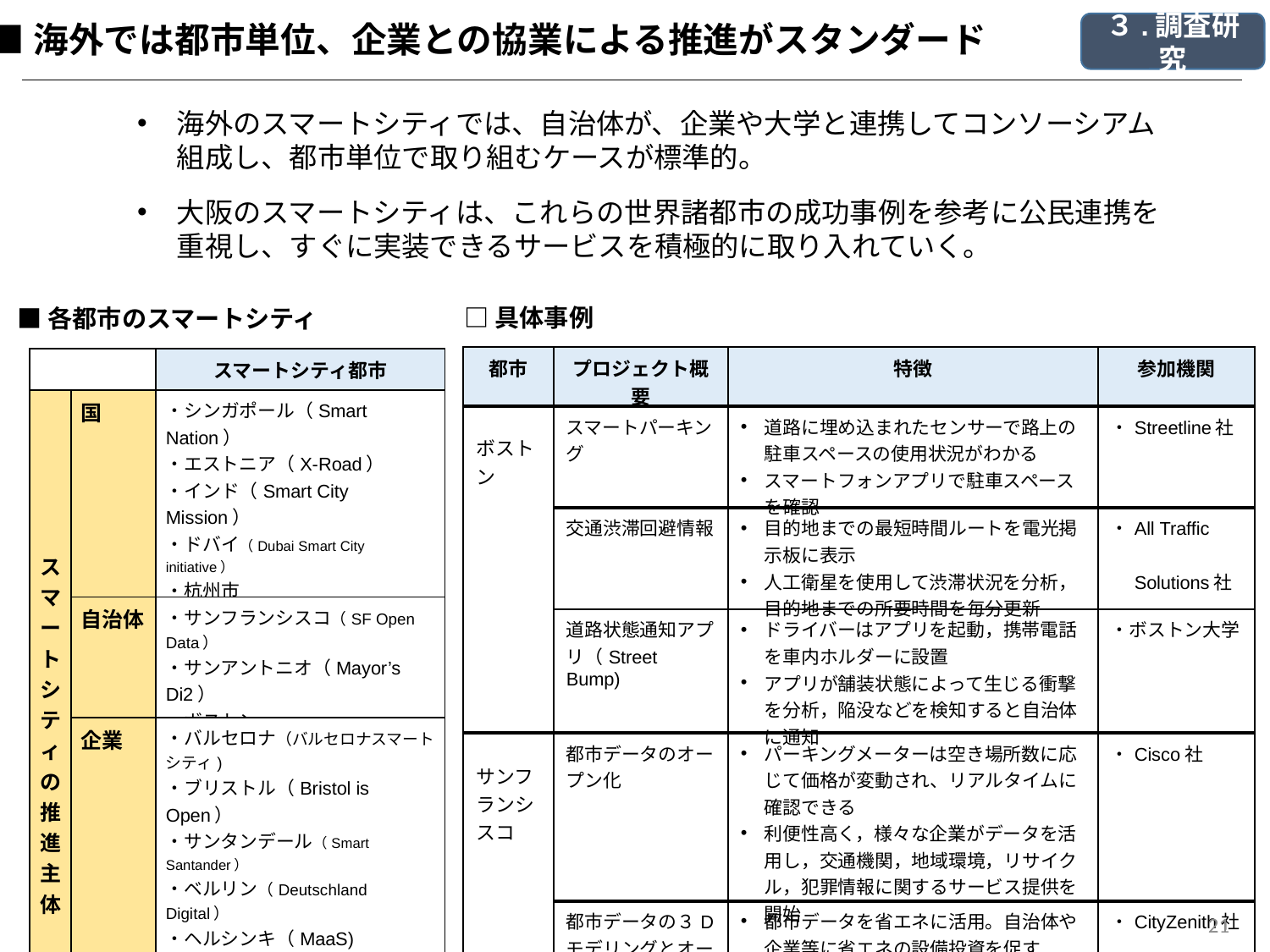

■海外では都市単位、企業との協業による推進がスタンダード
３.調査研究
海外のスマートシティでは、自治体が、企業や大学と連携してコンソーシアム組成し、都市単位で取り組むケースが標準的。

大阪のスマートシティは、これらの世界諸都市の成功事例を参考に公民連携を重視し、すぐに実装できるサービスを積極的に取り入れていく。
□具体事例
■各都市のスマートシティ
| 都市 | プロジェクト概要 | 特徴 | 参加機関 |
| --- | --- | --- | --- |
| ボストン | スマートパーキング | 道路に埋め込まれたセンサーで路上の駐車スペースの使用状況がわかる スマートフォンアプリで駐車スペースを確認 | ・Streetline社 |
|  | 交通渋滞回避情報 | 目的地までの最短時間ルートを電光掲示板に表示 人工衛星を使用して渋滞状況を分析，目的地までの所要時間を毎分更新 | ・All Traffic 　　 　Solutions社 |
|  | 道路状態通知アプリ（Street Bump) | ドライバーはアプリを起動，携帯電話を車内ホルダーに設置 アプリが舗装状態によって生じる衝撃を分析，陥没などを検知すると自治体に通知 | ・ボストン大学 |
| サンフランシスコ | 都市データのオープン化 | パーキングメーターは空き場所数に応じて価格が変動され、リアルタイムに確認できる 利便性高く，様々な企業がデータを活用し，交通機関，地域環境，リサイクル，犯罪情報に関するサービス提供を開始 | ・Cisco社 |
|  | 都市データの３Dモデリングとオープンデータ化 | 都市データを省エネに活用。自治体や企業等に省エネの設備投資を促す 消費電力，交通量などのデータをクラウド上で分析，3D地図で可視化 | ・CityZenith社 |
|  |  | スマートシティ都市 |
| --- | --- | --- |
| スマートシティの推進主体 | 国 | ・シンガポール（Smart Nation） ・エストニア（X-Road） ・インド（Smart City Mission） ・ドバイ（Dubai Smart City initiative） ・杭州市 ・雄安新区（北京） |
|  | 自治体 | ・サンフランシスコ（SF Open Data） ・サンアントニオ（Mayor’s Di2） ・ボストン |
|  | 企業 | ・バルセロナ（バルセロナスマートシティ) ・ブリストル（Bristol is Open） ・サンタンデール（Smart Santander） ・ベルリン（Deutschland Digital） ・ヘルシンキ（MaaS) ・トロント（サイドウォーク・ラボ） |
|  | コンソー シアム | ・コペンハーゲン（City Exchange) ・マンチェスター（Corridor Manchester) ・アムステルダム（ASC） |
21